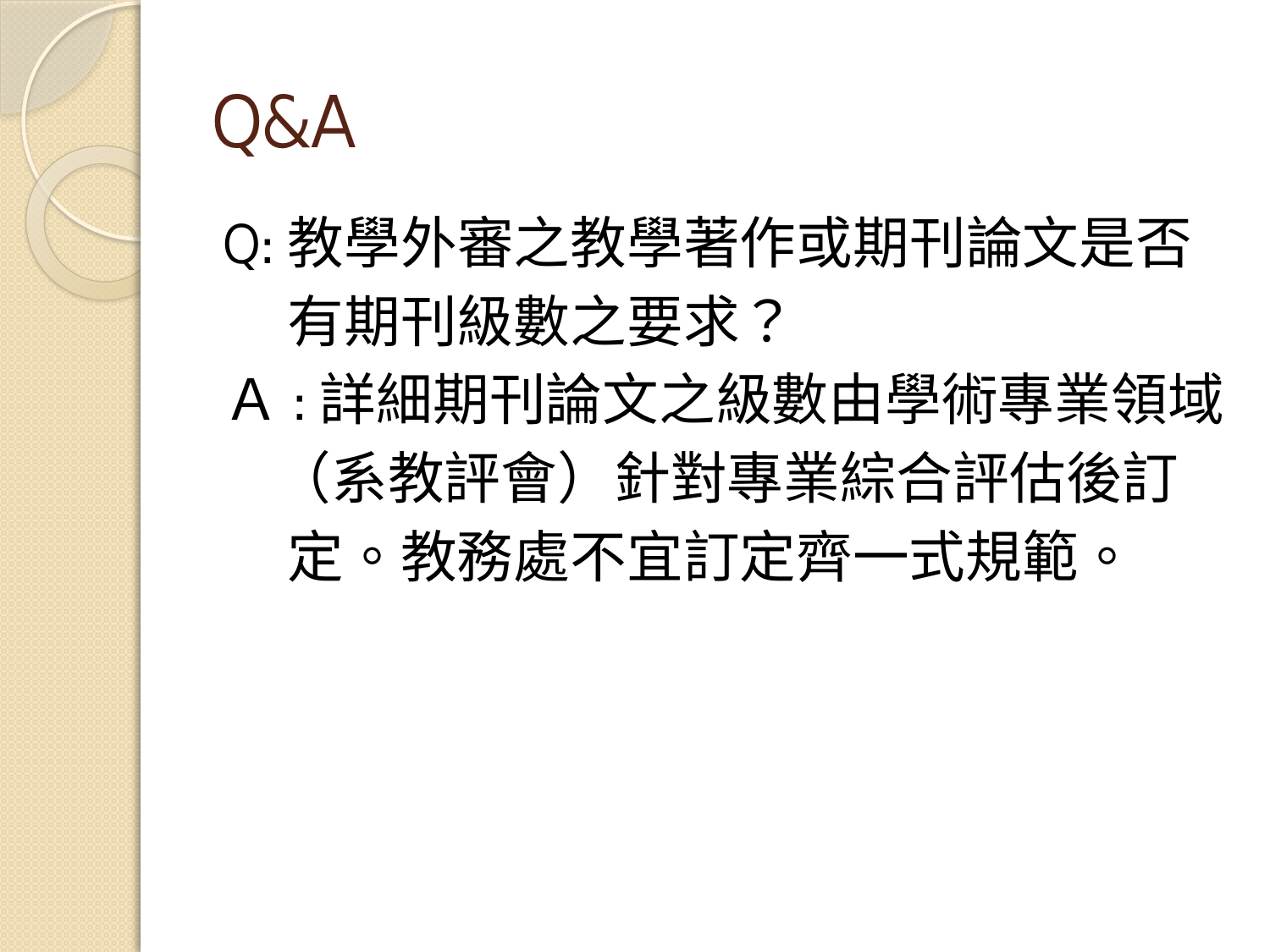

# Q&A
Q:教學外審之教學著作或期刊論文是否
    有期刊級數之要求？
Ａ:詳細期刊論文之級數由學術專業領域
   （系教評會）針對專業綜合評估後訂
    定。教務處不宜訂定齊一式規範。